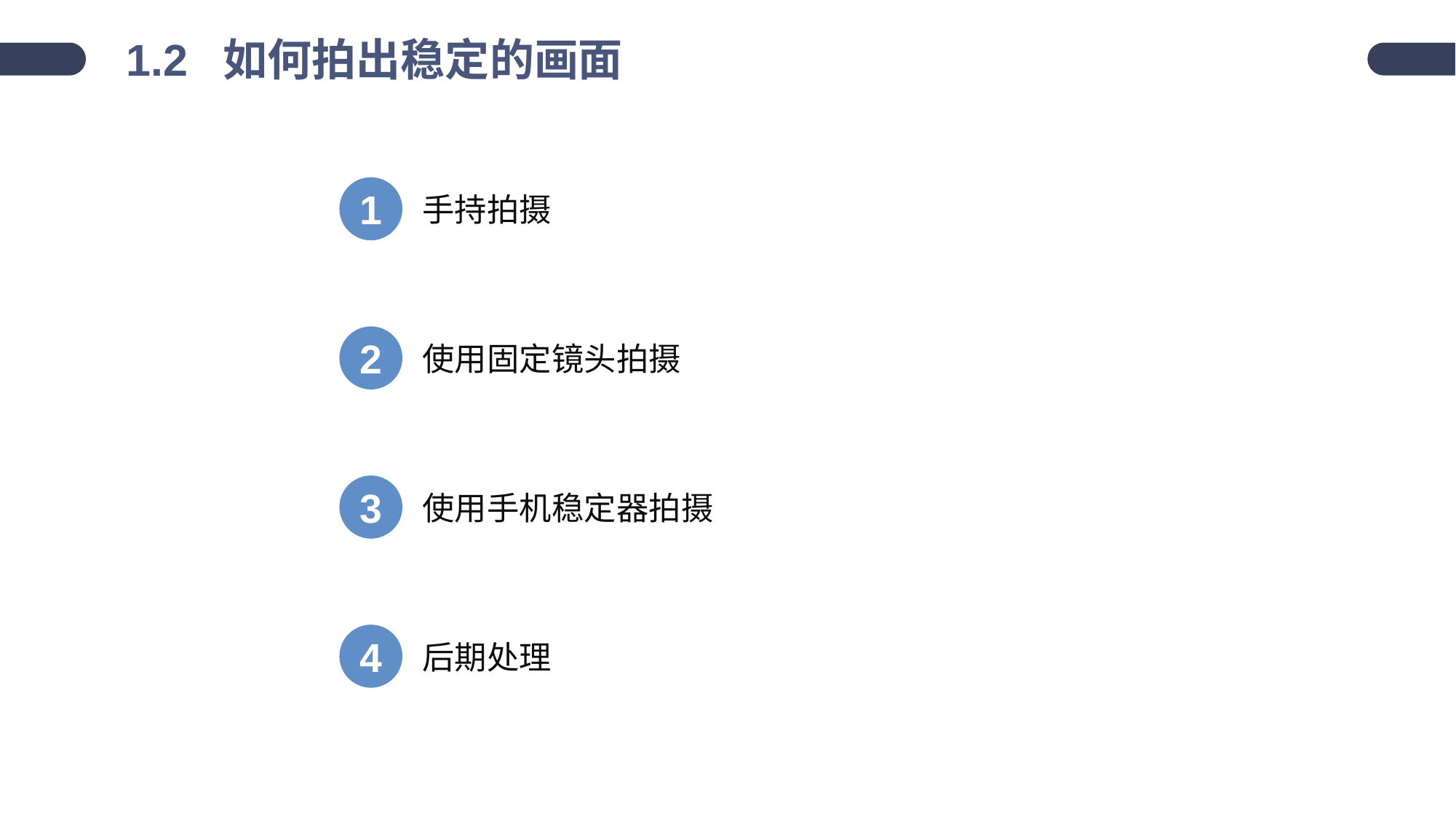

1.2  如何拍出稳定的画面

1
手持拍摄
2
使用固定镜头拍摄
3
使用手机稳定器拍摄
4
后期处理